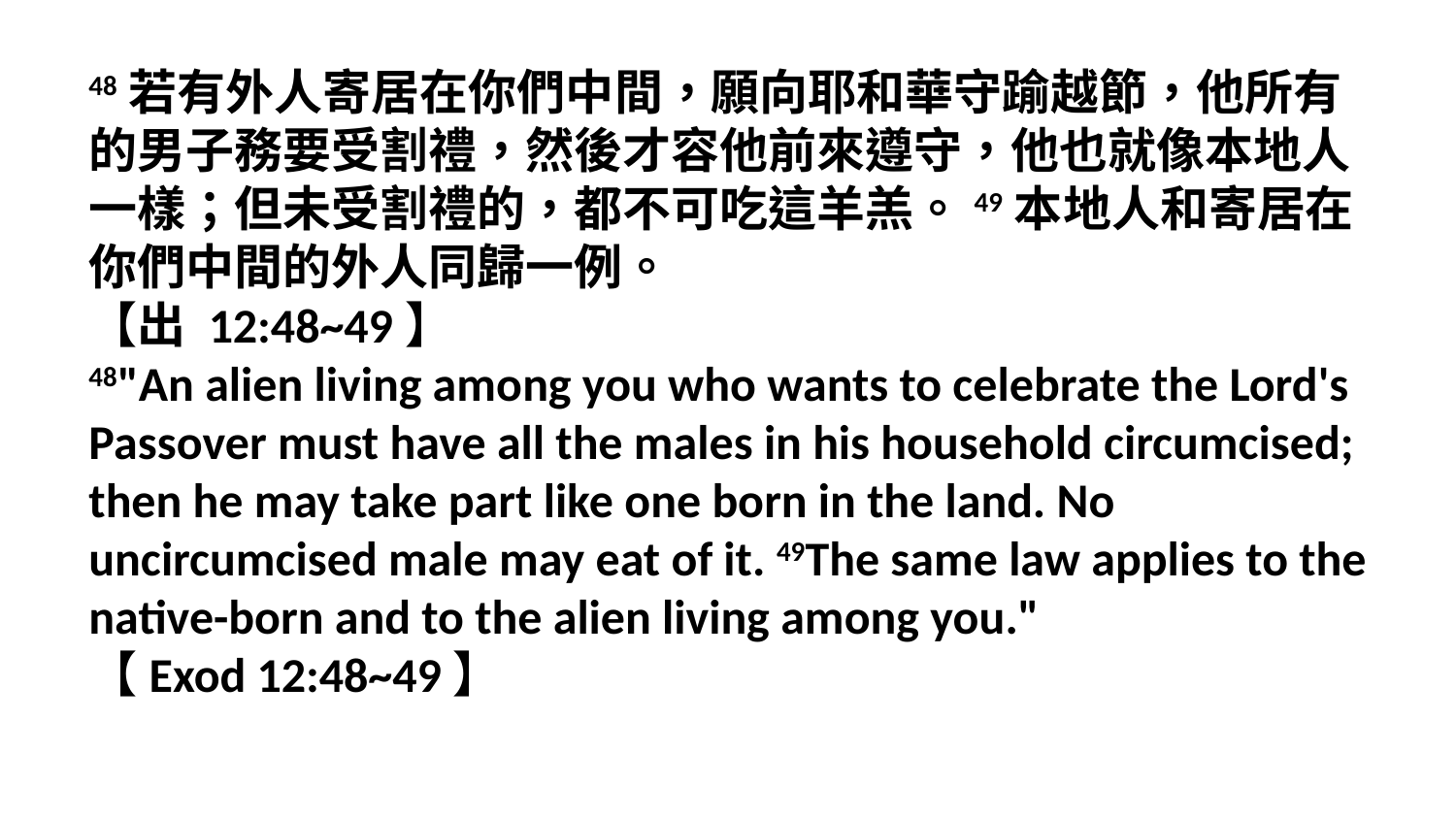

48若有外人寄居在你們中間，願向耶和華守踰越節，他所有的男子務要受割禮，然後才容他前來遵守，他也就像本地人一樣；但未受割禮的，都不可吃這羊羔。49本地人和寄居在你們中間的外人同歸一例。
【出 12:48~49】
48"An alien living among you who wants to celebrate the Lord's Passover must have all the males in his household circumcised; then he may take part like one born in the land. No uncircumcised male may eat of it. 49The same law applies to the native-born and to the alien living among you."
【Exod 12:48~49】